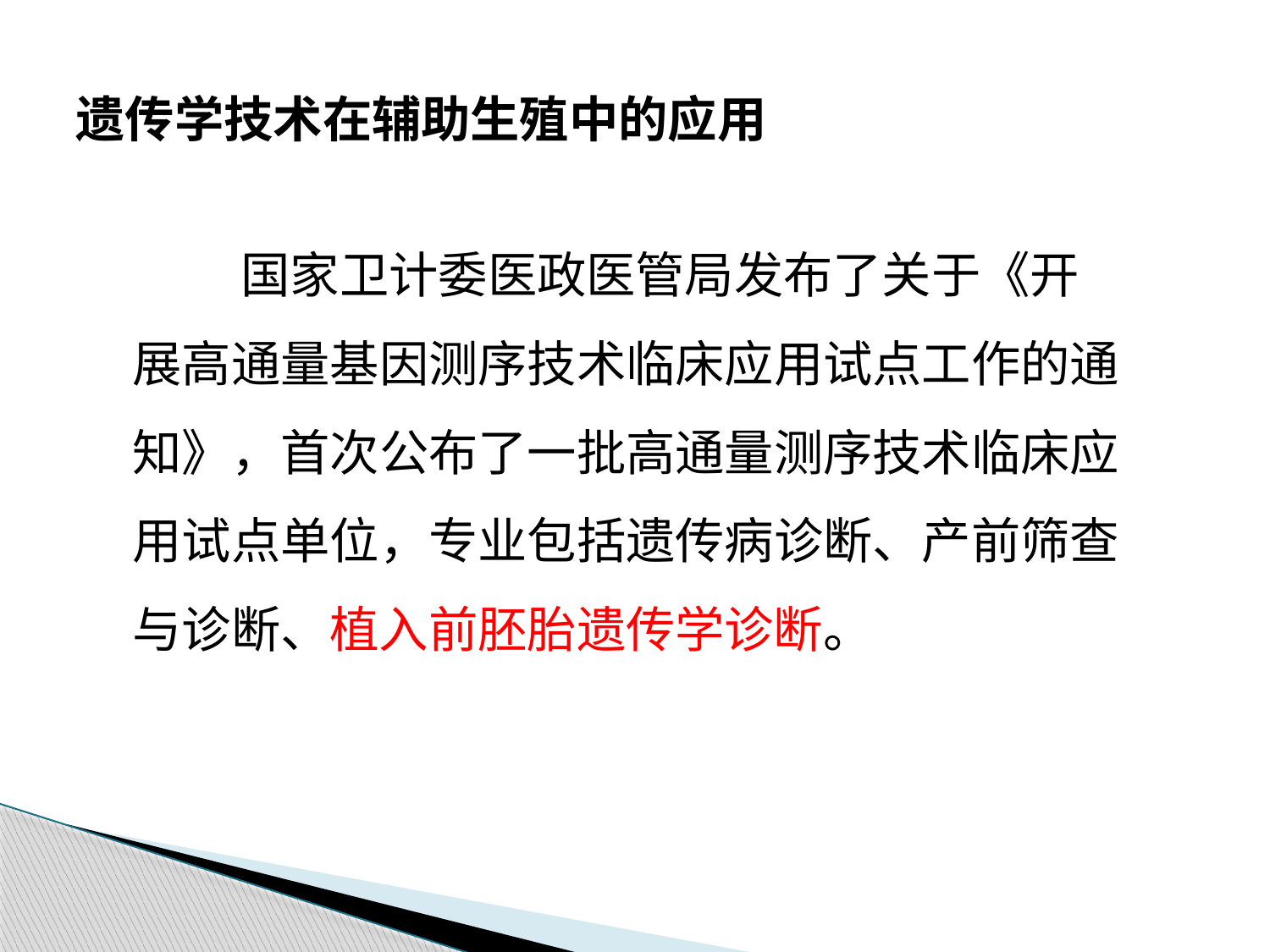

遗传学技术在辅助生殖中的应用
            国家卫计委医政医管局发布了关于《开展高通量基因测序技术临床应用试点工作的通知》，首次公布了一批高通量测序技术临床应用试点单位，专业包括遗传病诊断、产前筛查与诊断、植入前胚胎遗传学诊断。